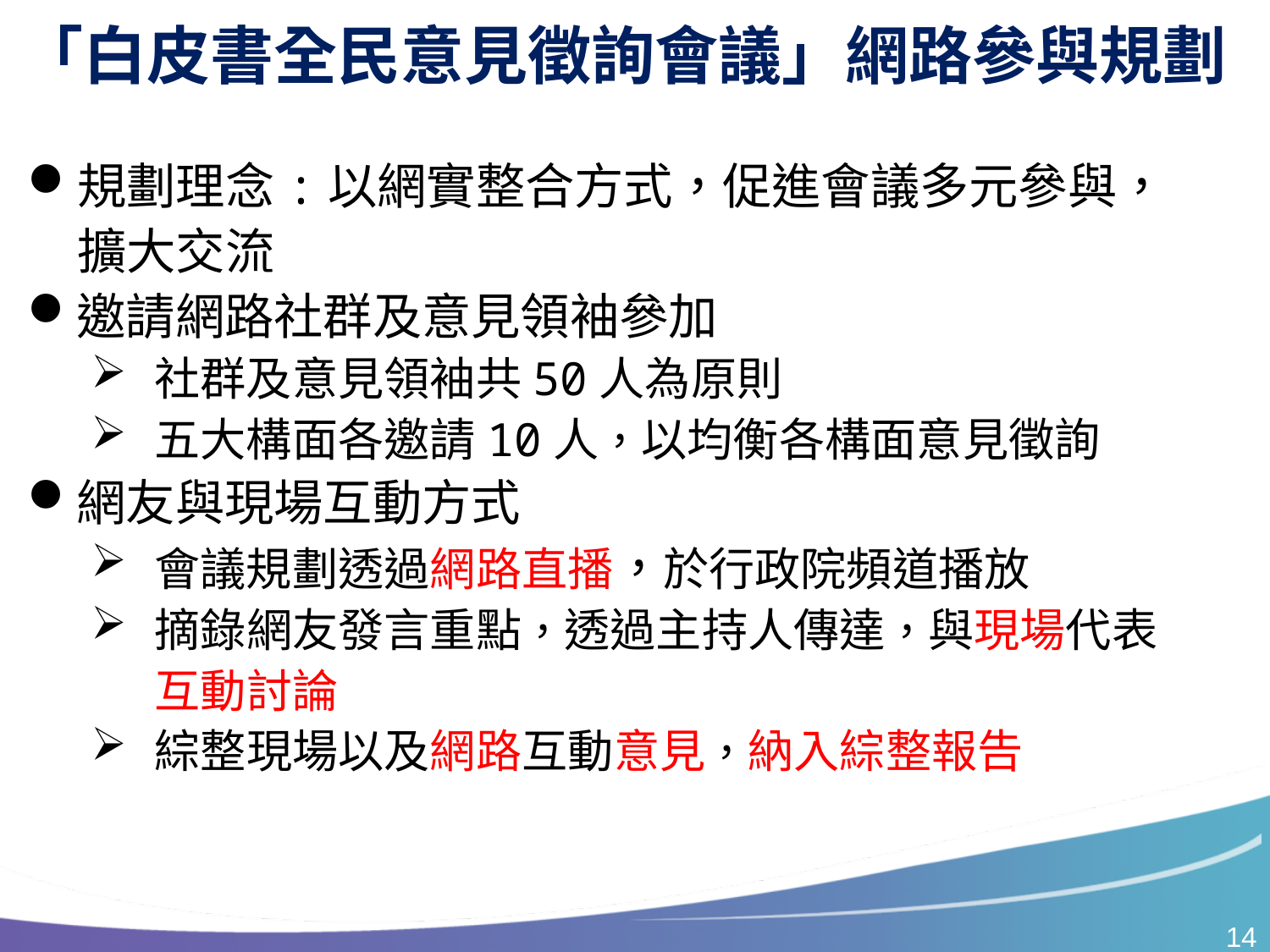

「白皮書全民意見徵詢會議」網路參與規劃

規劃理念:以網實整合方式，促進會議多元參與，擴大交流
邀請網路社群及意見領袖參加
社群及意見領袖共50人為原則
五大構面各邀請10人，以均衡各構面意見徵詢
網友與現場互動方式
會議規劃透過網路直播，於行政院頻道播放
摘錄網友發言重點，透過主持人傳達，與現場代表互動討論
綜整現場以及網路互動意見，納入綜整報告